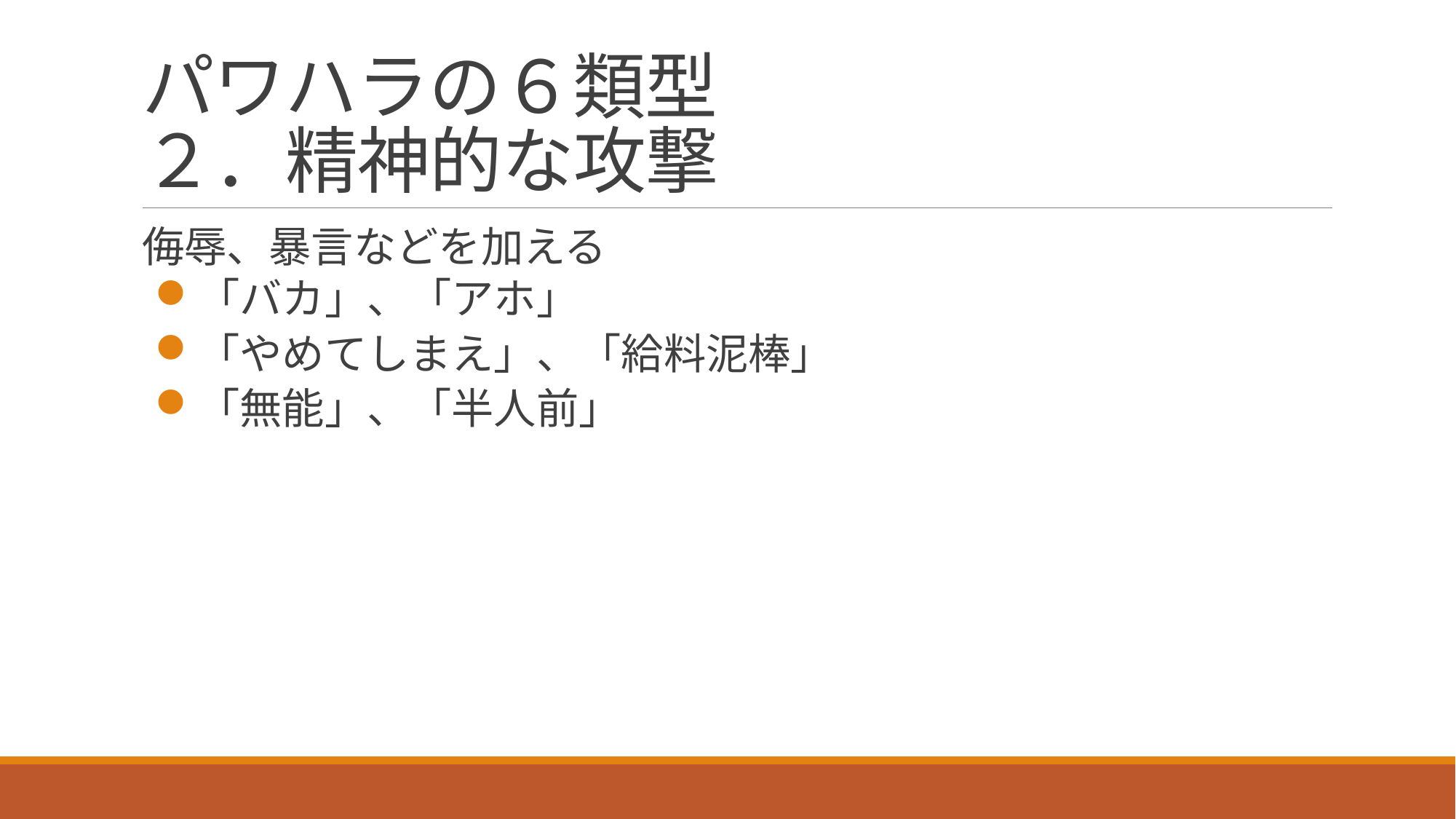

# パワハラの６類型 ２．精神的な攻撃
侮辱、暴言などを加える
「バカ」、「アホ」
「やめてしまえ」、「給料泥棒」
「無能」、「半人前」